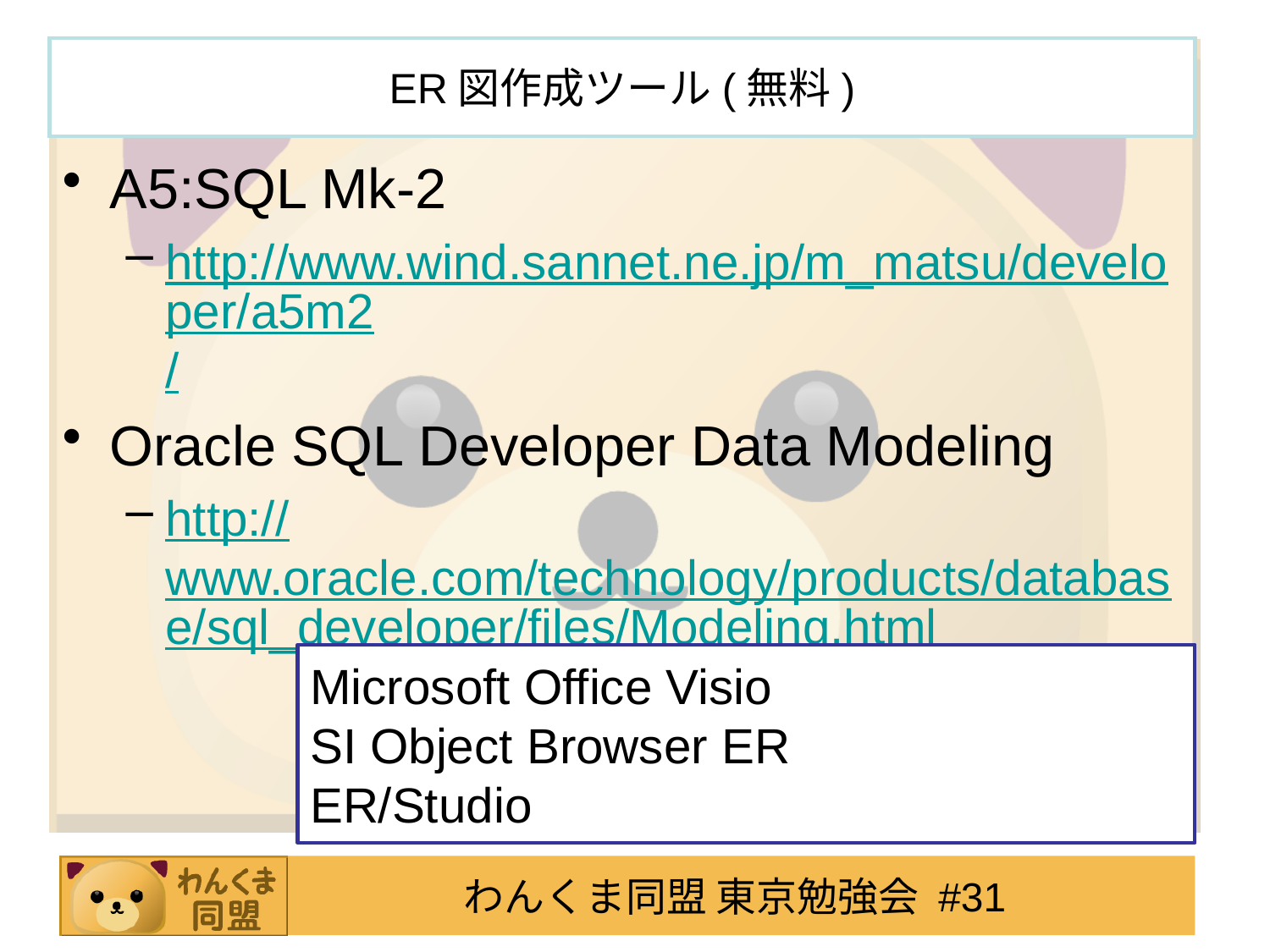

# ER図作成ツール(無料)
A5:SQL Mk-2
http://www.wind.sannet.ne.jp/m_matsu/developer/a5m2/
Oracle SQL Developer Data Modeling
http://www.oracle.com/technology/products/database/sql_developer/files/Modeling.html

Microsoft Office Visio
SI Object Browser ER
ER/Studio